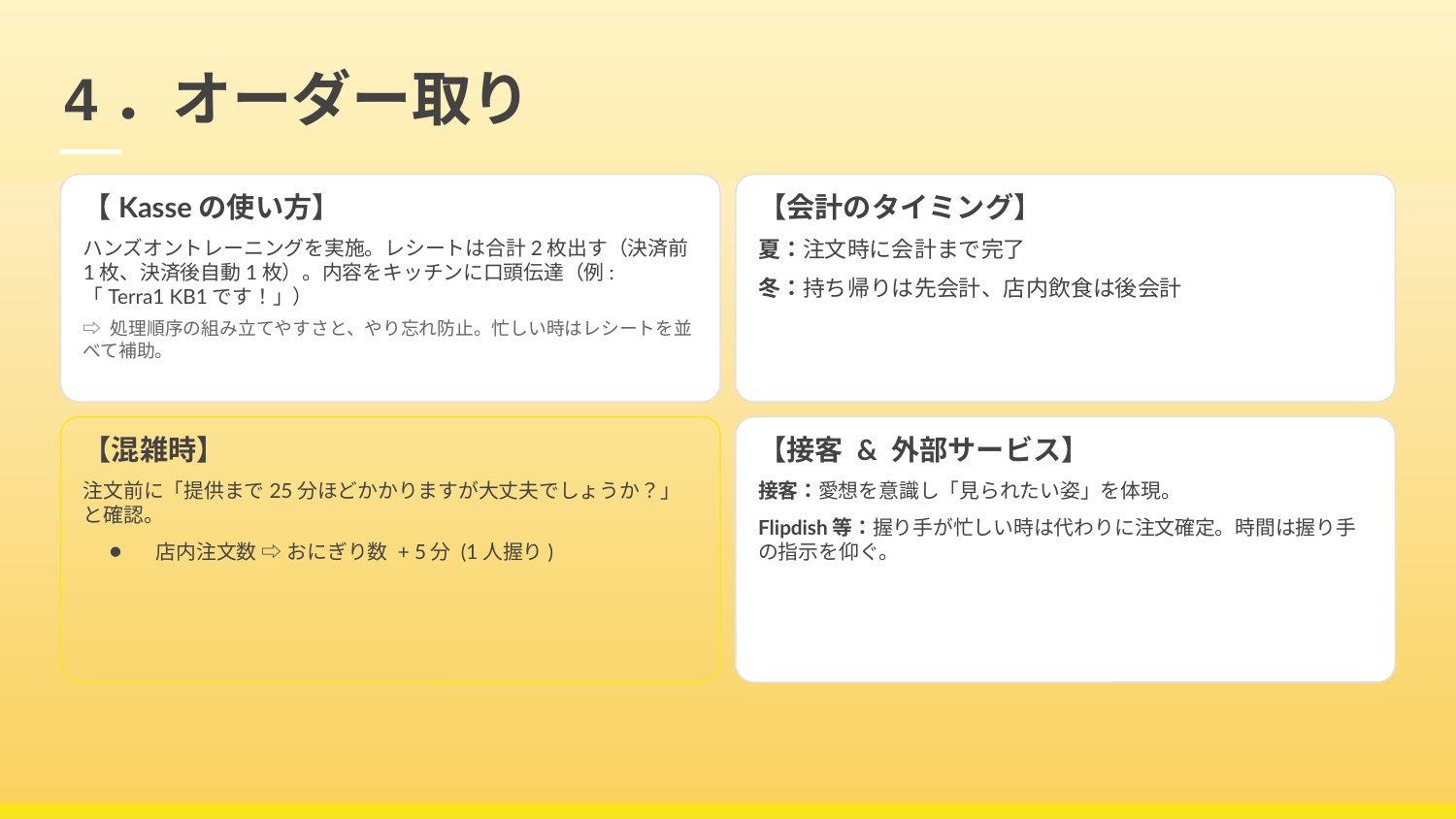

# 4．オーダー取り

【Kasseの使い方】
ハンズオントレーニングを実施。レシートは合計2枚出す（決済前1枚、決済後自動1枚）。内容をキッチンに口頭伝達（例:「Terra1 KB1です！」）
⇨ 処理順序の組み立てやすさと、やり忘れ防止。忙しい時はレシートを並べて補助。

【会計のタイミング】
夏：注文時に会計まで完了
冬：持ち帰りは先会計、店内飲食は後会計

【混雑時】
注文前に「提供まで25分ほどかかりますが大丈夫でしょうか？」と確認。
店内注文数 ⇨ おにぎり数 + 5分 (1人握り)

【接客 & 外部サービス】
接客：愛想を意識し「見られたい姿」を体現。
Flipdish等：握り手が忙しい時は代わりに注文確定。時間は握り手の指示を仰ぐ。